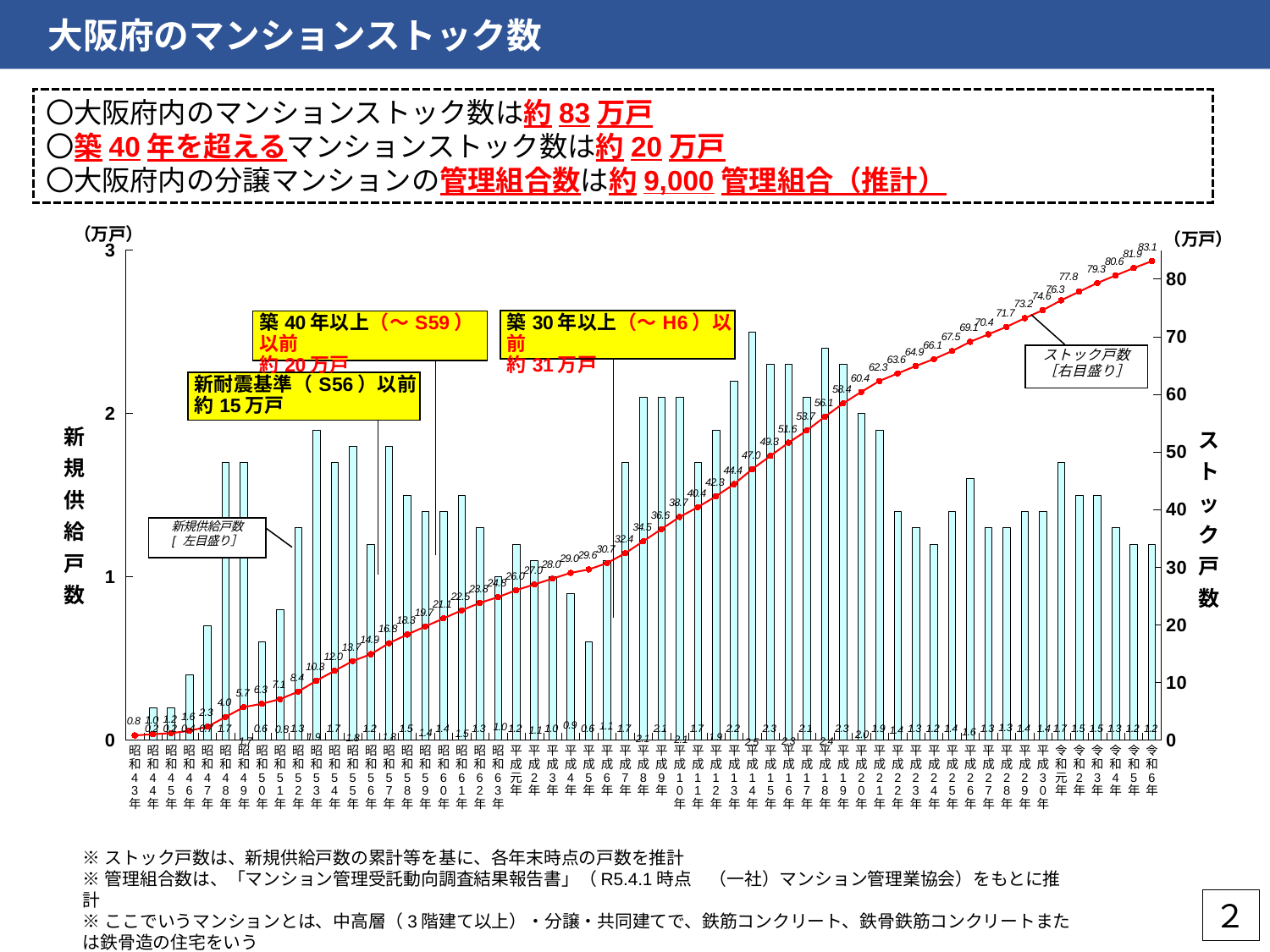

大阪府のマンションストック数
〇大阪府内のマンションストック数は約83万戸
〇築40年を超えるマンションストック数は約20万戸
〇大阪府内の分譲マンションの管理組合数は約9,000管理組合（推計）

### Chart

| Category | 新規供給
戸数(万戸) | ストック
戸数(万戸) |
|---|---|---|
| 昭和43年 | None | 0.8 |
| 昭和44年 | 0.2 | 1.0 |
| 昭和45年 | 0.2 | 1.2 |
| 昭和46年 | 0.4 | 1.6 |
| 昭和47年 | 0.7 | 2.3 |
| 昭和48年 | 1.7 | 4.0 |
| 昭和49年 | 1.7 | 5.7 |
| 昭和50年 | 0.6 | 6.3 |
| 昭和51年 | 0.8 | 7.1 |
| 昭和52年 | 1.3 | 8.4 |
| 昭和53年 | 1.9 | 10.3 |
| 昭和54年 | 1.7 | 12.0 |
| 昭和55年 | 1.8 | 13.7 |
| 昭和56年 | 1.2 | 14.9 |
| 昭和57年 | 1.8 | 16.8 |
| 昭和58年 | 1.5 | 18.3 |
| 昭和59年 | 1.4 | 19.7 |
| 昭和60年 | 1.4 | 21.1 |
| 昭和61年 | 1.5 | 22.5 |
| 昭和62年 | 1.3 | 23.8 |
| 昭和63年 | 1.0 | 24.8 |
| 平成元年 | 1.2 | 26.0 |
| 平成2年 | 1.1 | 27.0 |
| 平成3年 | 1.0 | 28.0 |
| 平成4年 | 0.9 | 29.0 |
| 平成5年 | 0.6 | 29.6 |
| 平成6年 | 1.1 | 30.7 |
| 平成7年 | 1.7 | 32.4 |
| 平成8年 | 2.1 | 34.5 |
| 平成9年 | 2.1 | 36.6 |
| 平成10年 | 2.1 | 38.7 |
| 平成11年 | 1.7 | 40.4 |
| 平成12年 | 1.9 | 42.3 |
| 平成13年 | 2.2 | 44.4 |
| 平成14年 | 2.5 | 47.0 |
| 平成15年 | 2.3 | 49.3 |
| 平成16年 | 2.3 | 51.6 |
| 平成17年 | 2.1 | 53.7 |
| 平成18年 | 2.4 | 56.1 |
| 平成19年 | 2.3 | 58.4 |
| 平成20年 | 2.0 | 60.4 |
| 平成21年 | 1.9 | 62.3 |
| 平成22年 | 1.4 | 63.6 |
| 平成23年 | 1.3 | 64.9 |
| 平成24年 | 1.2 | 66.1 |
| 平成25年 | 1.4 | 67.5 |
| 平成26年 | 1.6 | 69.1 |
| 平成27年 | 1.3 | 70.4 |
| 平成28年 | 1.3 | 71.7 |
| 平成29年 | 1.4 | 73.2 |
| 平成30年 | 1.4 | 74.6 |
| 令和元年 | 1.7 | 76.3 |
| 令和2年 | 1.5 | 77.8 |
| 令和3年 | 1.5 | 79.3 |
| 令和4年 | 1.3 | 80.6 |
| 令和5年 | 1.2 | 81.9 |
| 令和6年 | 1.2 | 83.1 |
※ストック戸数は、新規供給戸数の累計等を基に、各年末時点の戸数を推計
※管理組合数は、「マンション管理受託動向調査結果報告書」（R5.4.1時点　（一社）マンション管理業協会）をもとに推計
※ここでいうマンションとは、中高層（3階建て以上）・分譲・共同建てで、鉄筋コンクリート、鉄骨鉄筋コンクリートまたは鉄骨造の住宅をいう
出典：国土交通省「建築着工統計」、国土交通省「住宅着工統計」をもとに大阪府都市整備部住宅建築局居住企画課作成
２